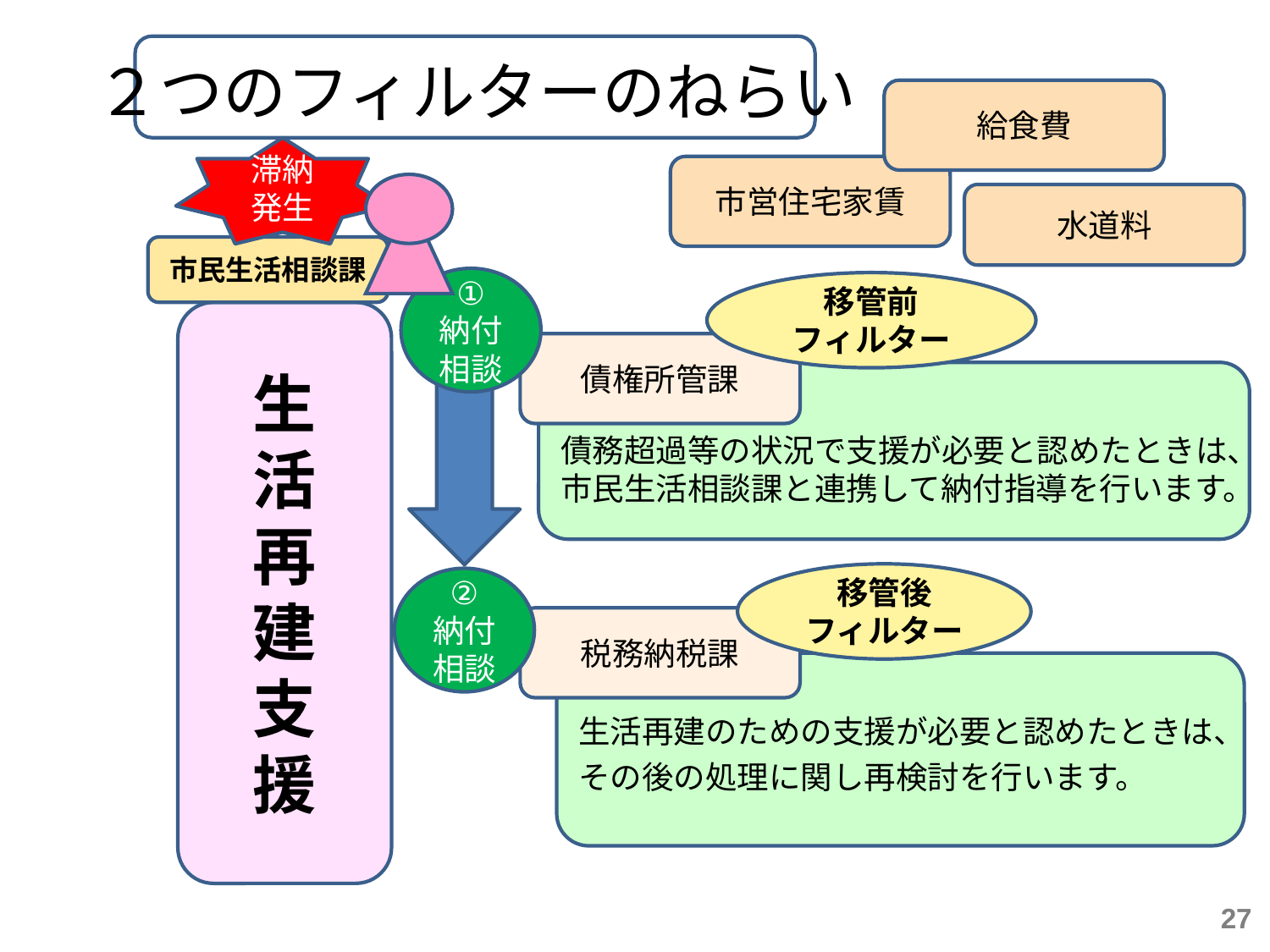

# ２つのフィルターのねらい

給食費

滞納発生
市営住宅家賃
水道料
市民生活相談課
①
納付相談
移管前
フィルター
生
活
再
建
支
援
債権所管課

債務超過等の状況で支援が必要と認めたときは、市民生活相談課と連携して納付指導を行います。

移管後
フィルター
②
納付相談
税務納税課
生活再建のための支援が必要と認めたときは、その後の処理に関し再検討を行います。
27